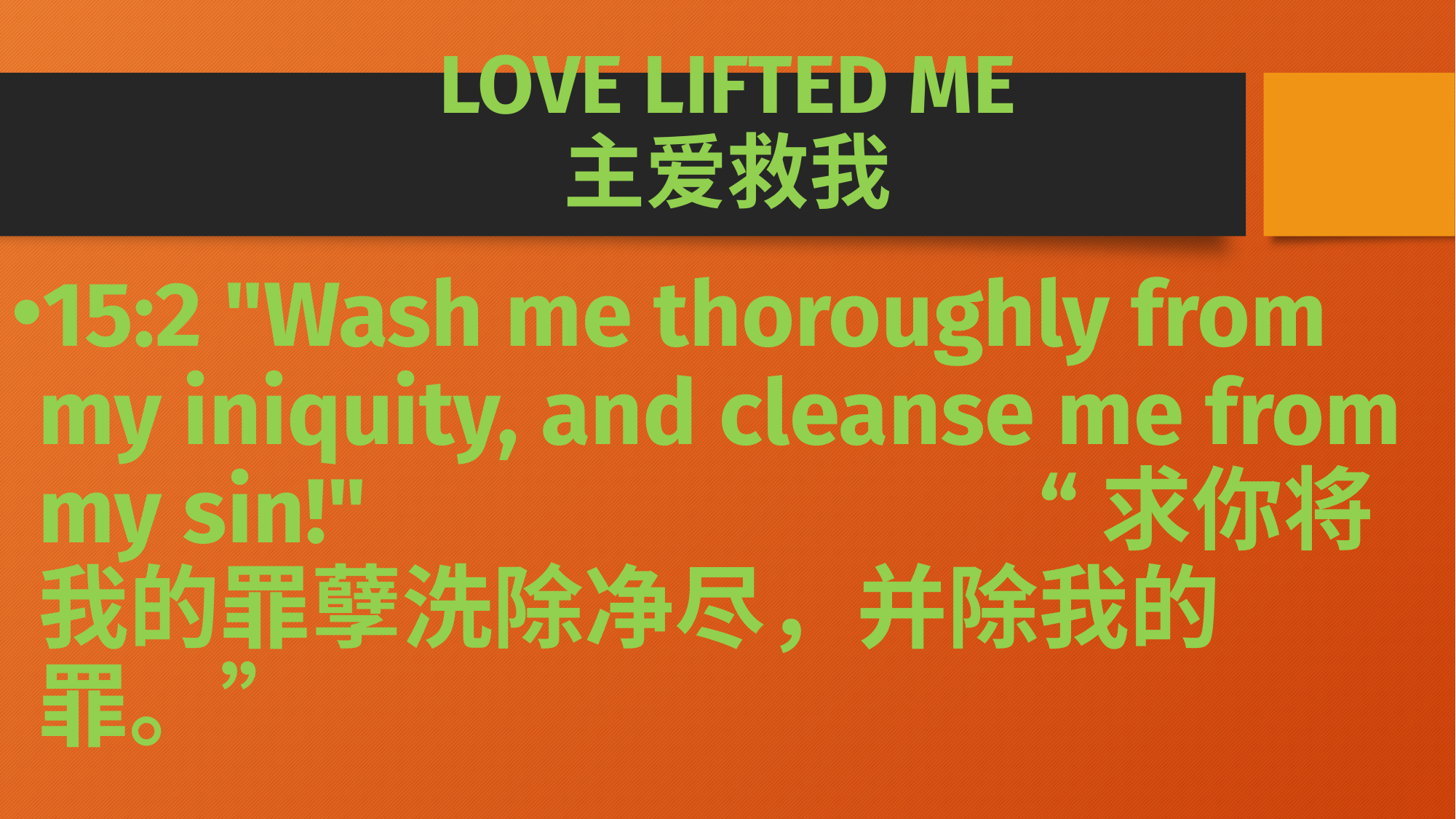

# LOVE LIFTED ME 主爱救我
15:2 "Wash me thoroughly from my iniquity, and cleanse me from my sin!"                               “求你将我的罪孽洗除净尽，并除我的罪。”